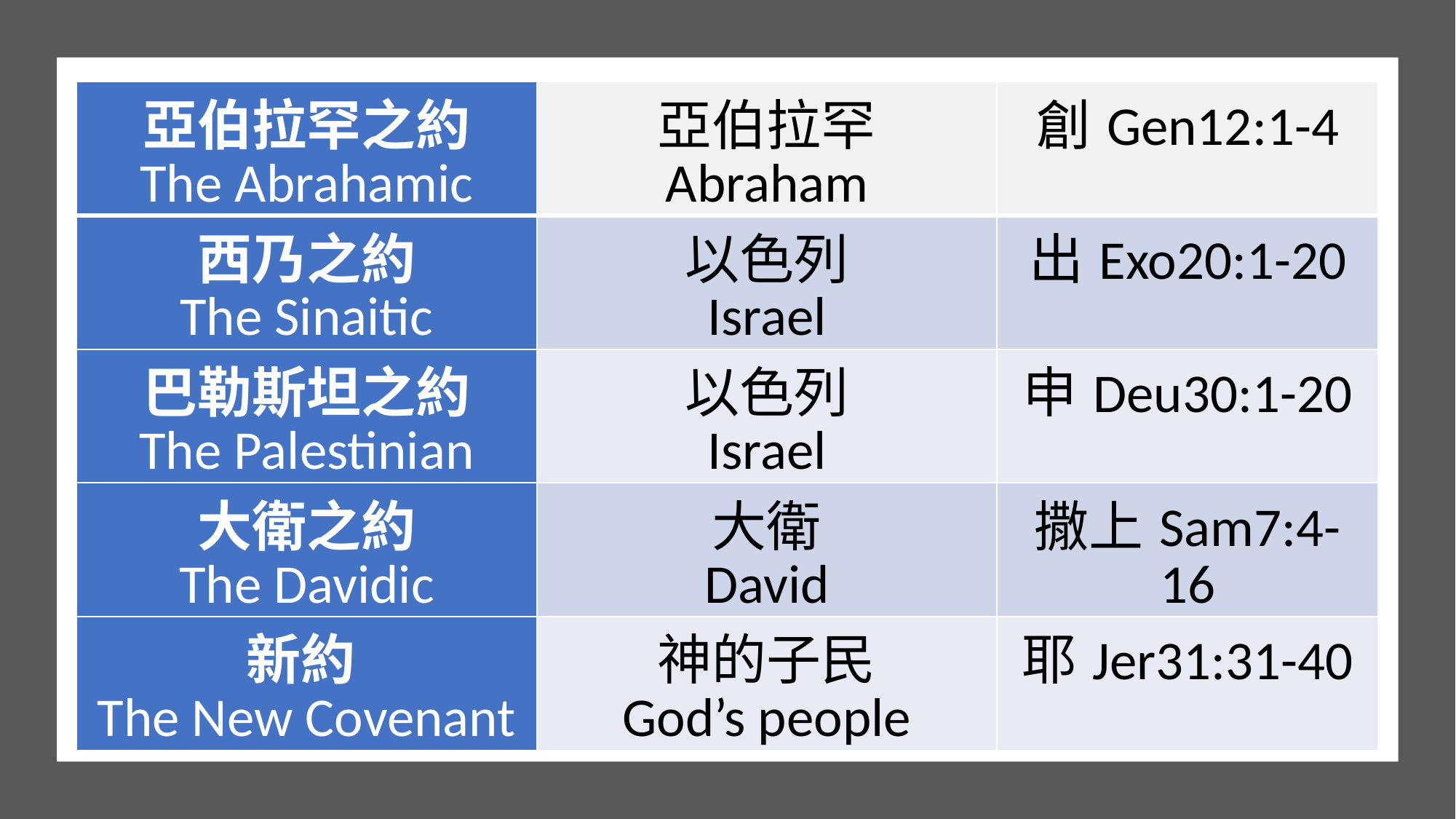

| 亞伯拉罕之約 The Abrahamic | 亞伯拉罕 Abraham | 創Gen12:1-4 |
| --- | --- | --- |
| 西乃之約 The Sinaitic | 以色列 Israel | 出Exo20:1-20 |
| 巴勒斯坦之約 The Palestinian | 以色列 Israel | 申Deu30:1-20 |
| 大衛之約 The Davidic | 大衛 David | 撒上Sam7:4-16 |
| 新約 The New Covenant | 神的子民 God’s people | 耶Jer31:31-40 |